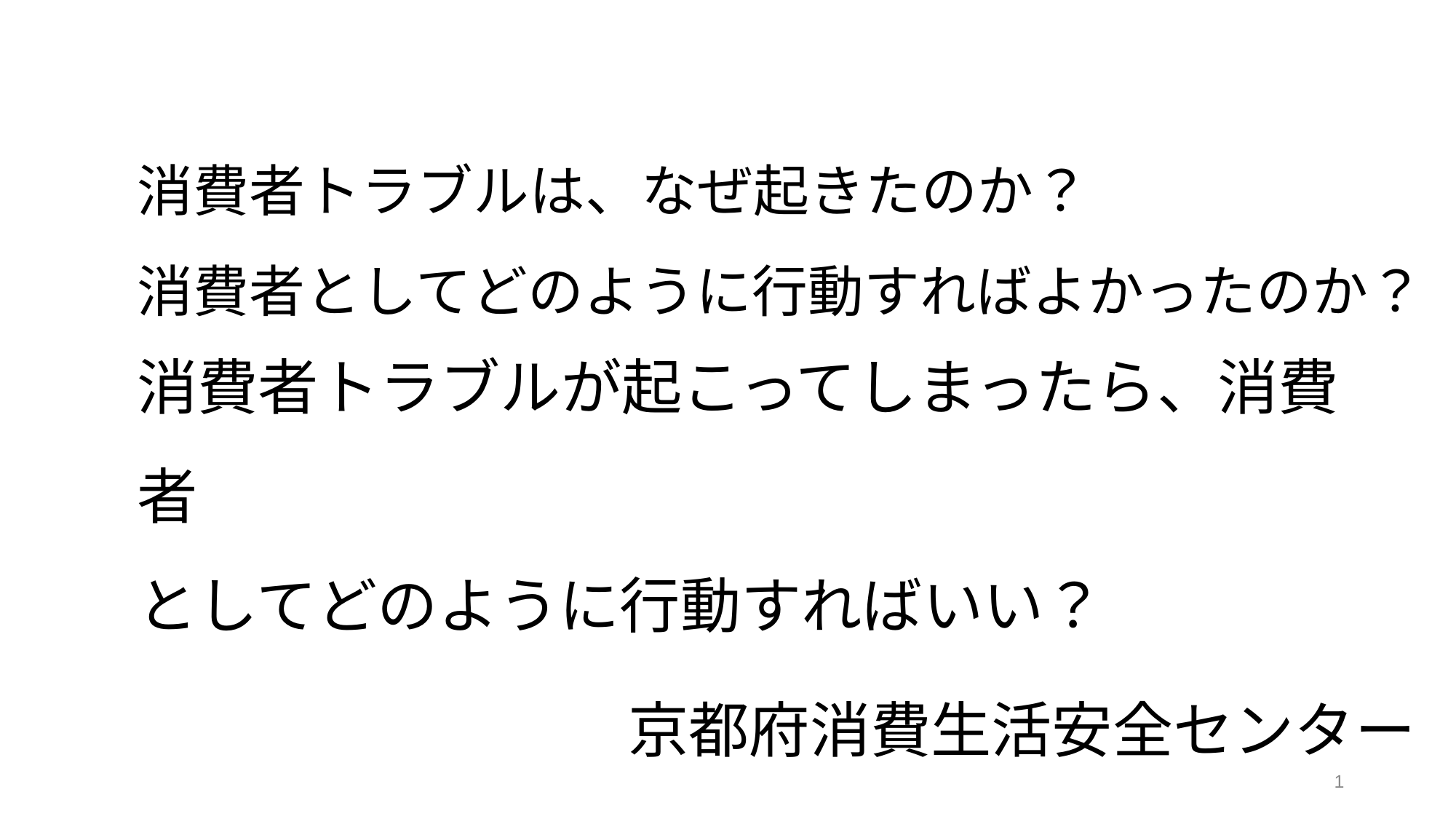

消費者トラブルは、なぜ起きたのか？
消費者としてどのように行動すればよかったのか？
消費者トラブルが起こってしまったら、消費者
としてどのように行動すればいい？
京都府消費生活安全センター

1